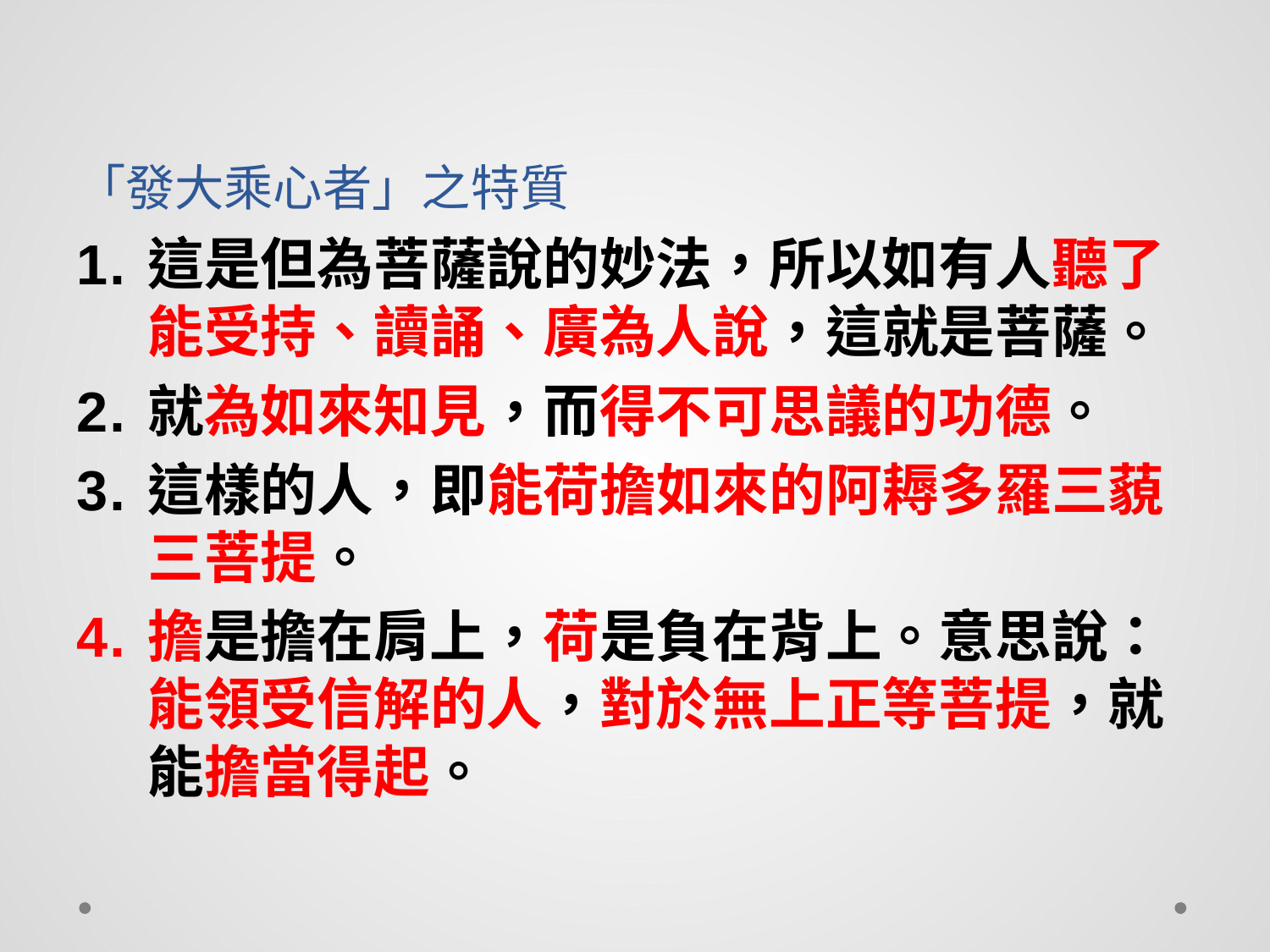

# 「發大乘心者」之特質
這是但為菩薩說的妙法，所以如有人聽了能受持、讀誦、廣為人說，這就是菩薩。
就為如來知見，而得不可思議的功德。
這樣的人，即能荷擔如來的阿耨多羅三藐三菩提。
擔是擔在肩上，荷是負在背上。意思說：能領受信解的人，對於無上正等菩提，就能擔當得起。